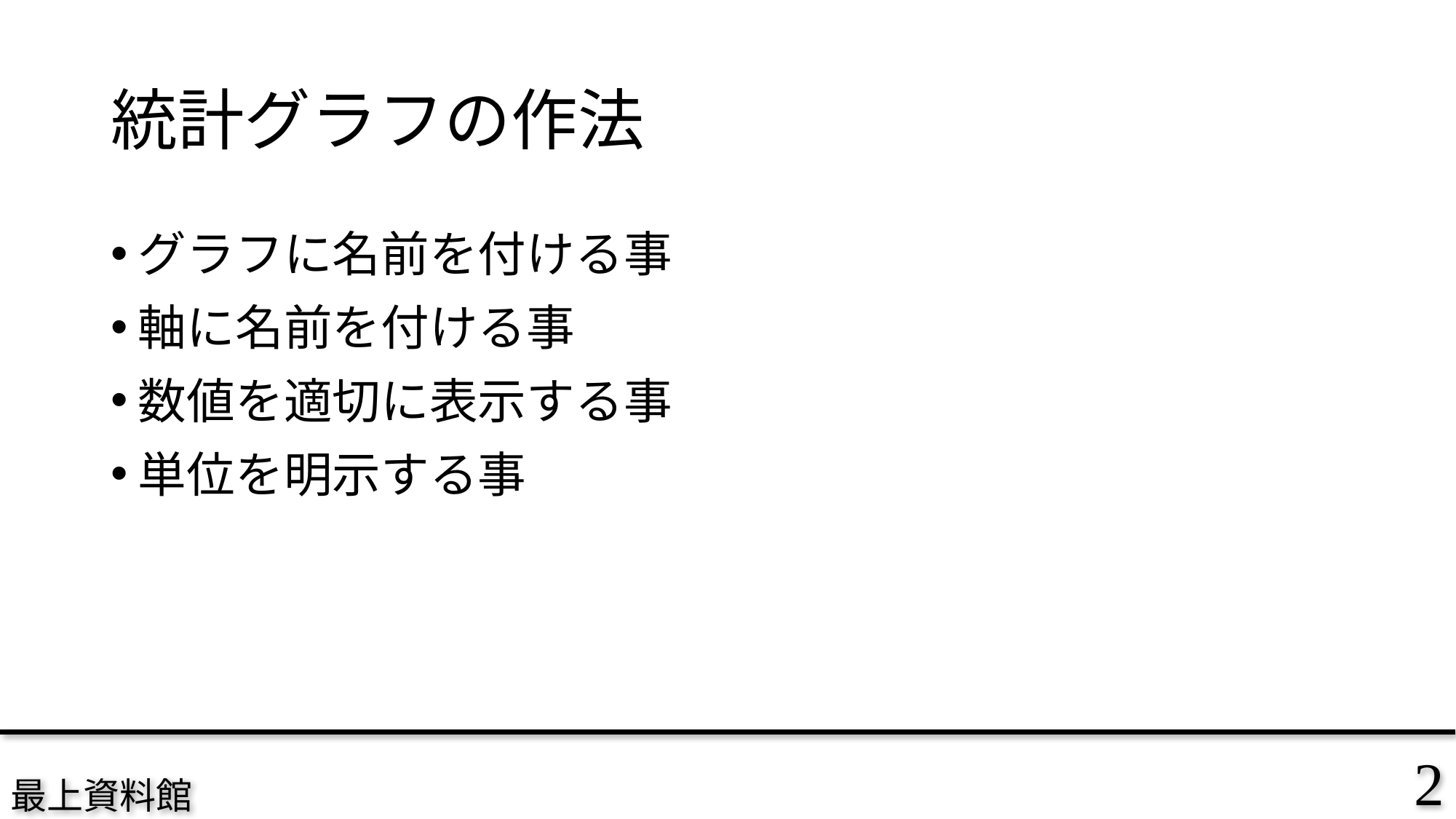

# 統計グラフの作法
グラフに名前を付ける事
軸に名前を付ける事
数値を適切に表示する事
単位を明示する事